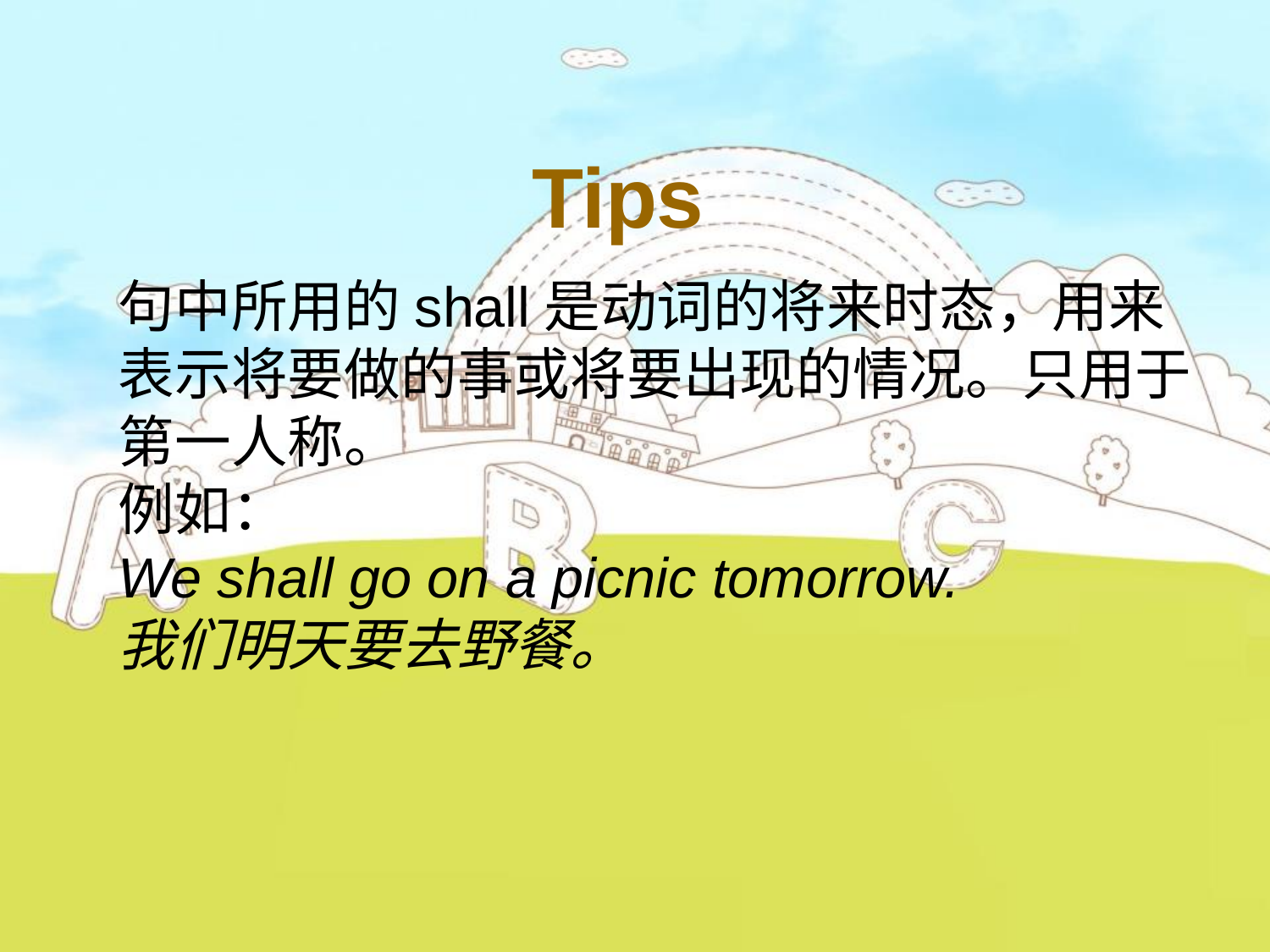

Tips
句中所用的shall是动词的将来时态，用来表示将要做的事或将要出现的情况。只用于第一人称。
例如：
We shall go on a picnic tomorrow.
我们明天要去野餐。